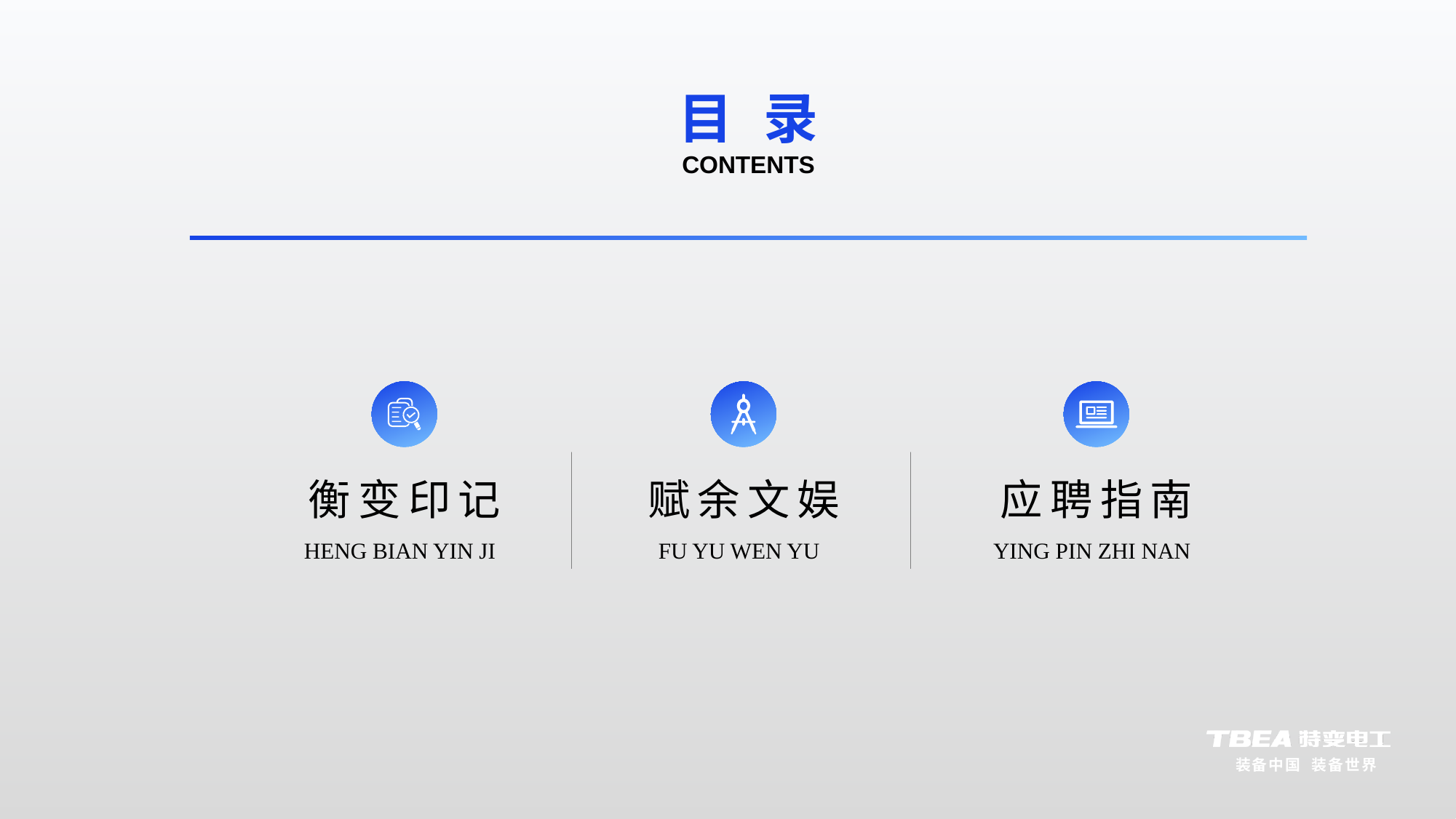

目 录
CONTENTS

衡变印记
HENG BIAN YIN JI

赋余文娱
FU YU WEN YU

应聘指南
YING PIN ZHI NAN